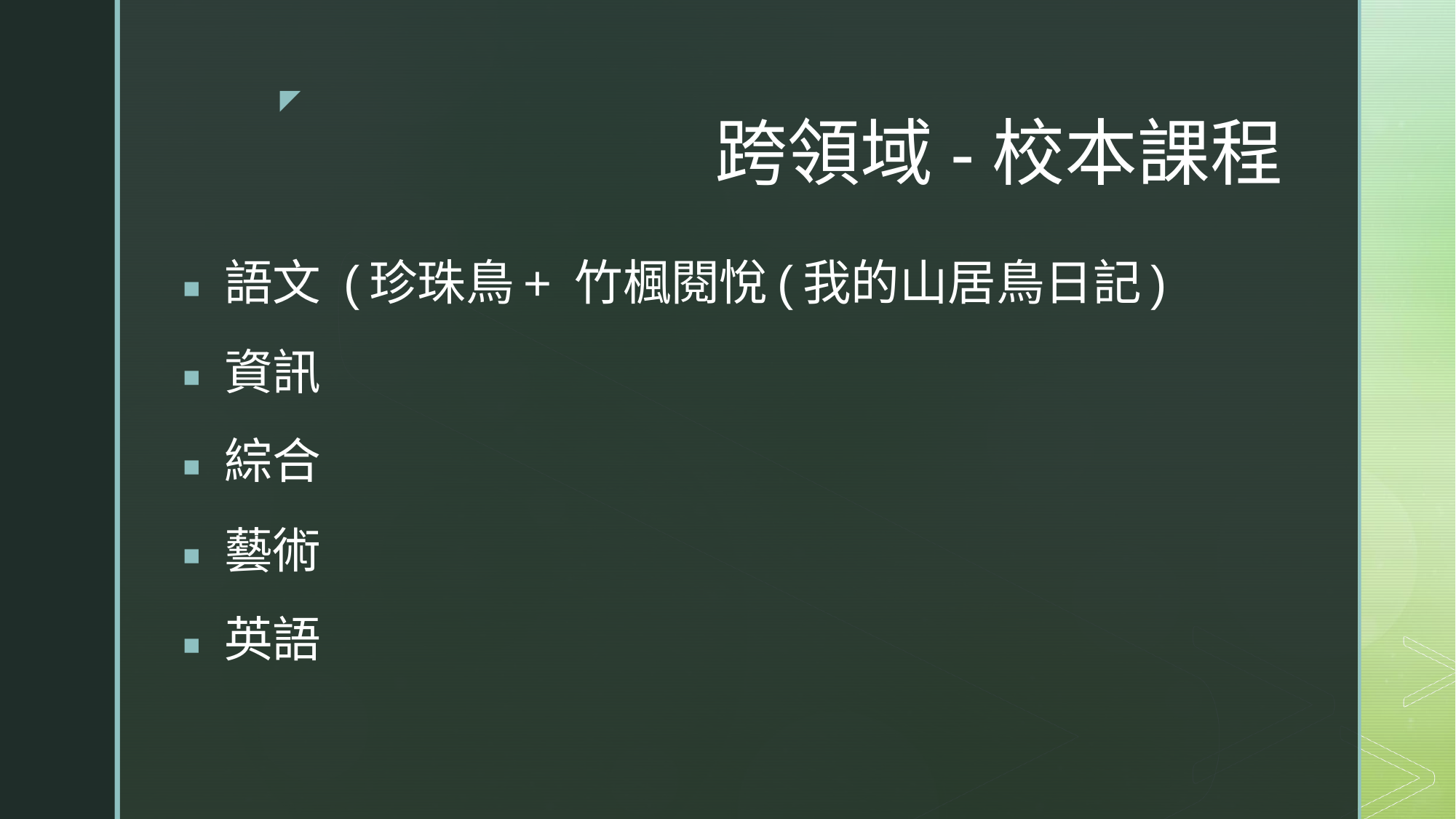

跨領域-校本課程
語文 (珍珠鳥+ 竹楓閱悅(我的山居鳥日記)
資訊
綜合
藝術
英語